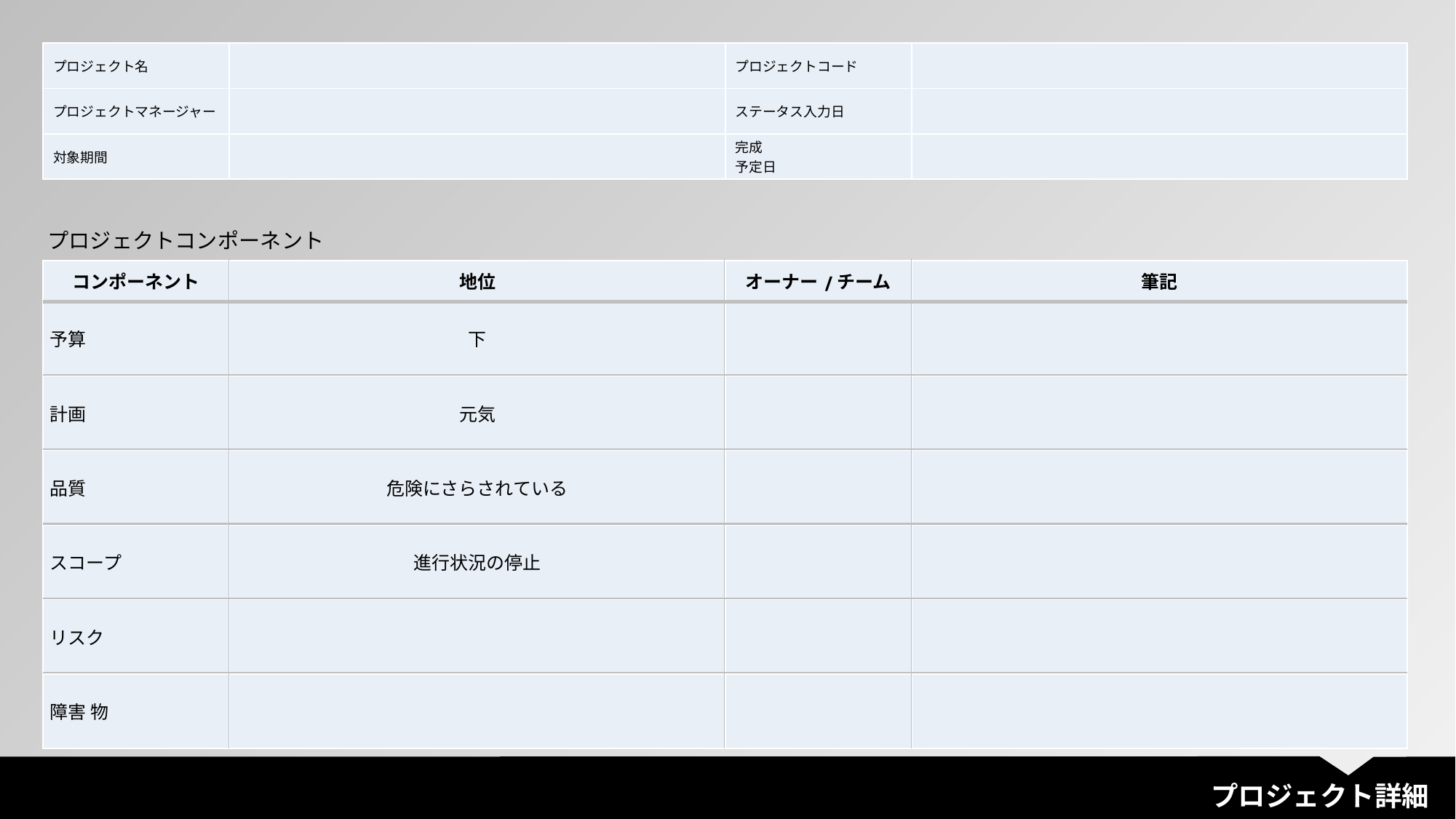

| プロジェクト名 |  | プロジェクトコード |  |
| --- | --- | --- | --- |
| プロジェクトマネージャー |  | ステータス入力日 |  |
| 対象期間 |  | 完成 予定日 |  |
プロジェクトコンポーネント
| コンポーネント | 地位 | オーナー/チーム | 筆記 |
| --- | --- | --- | --- |
| 予算 | 下 |  |  |
| 計画 | 元気 |  |  |
| 品質 | 危険にさらされている |  |  |
| スコープ | 進行状況の停止 |  |  |
| リスク |  |  |  |
| 障害 物 |  |  |  |

プロジェクト詳細